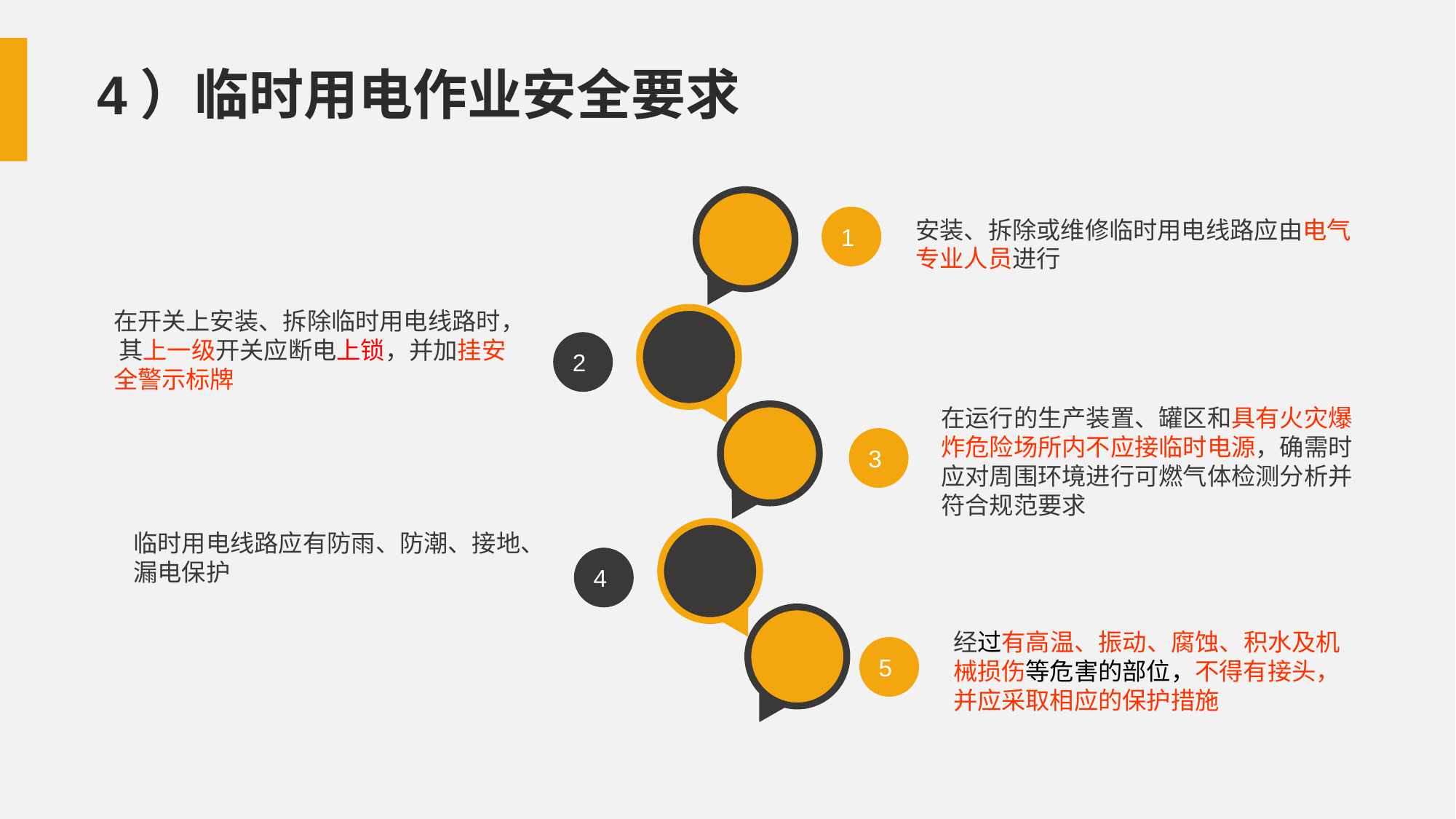

4）临时用电作业安全要求

1
安装、拆除或维修临时用电线路应由电气专业人员进行

在开关上安装、拆除临时用电线路时， 其上一级开关应断电上锁，并加挂安全警示标牌

2

在运行的生产装置、罐区和具有火灾爆炸危险场所内不应接临时电源，确需时应对周围环境进行可燃气体检测分析并符合规范要求

3

临时用电线路应有防雨、防潮、接地、漏电保护
4

经过有高温、振动、腐蚀、积水及机械损伤等危害的部位，不得有接头，并应采取相应的保护措施
5